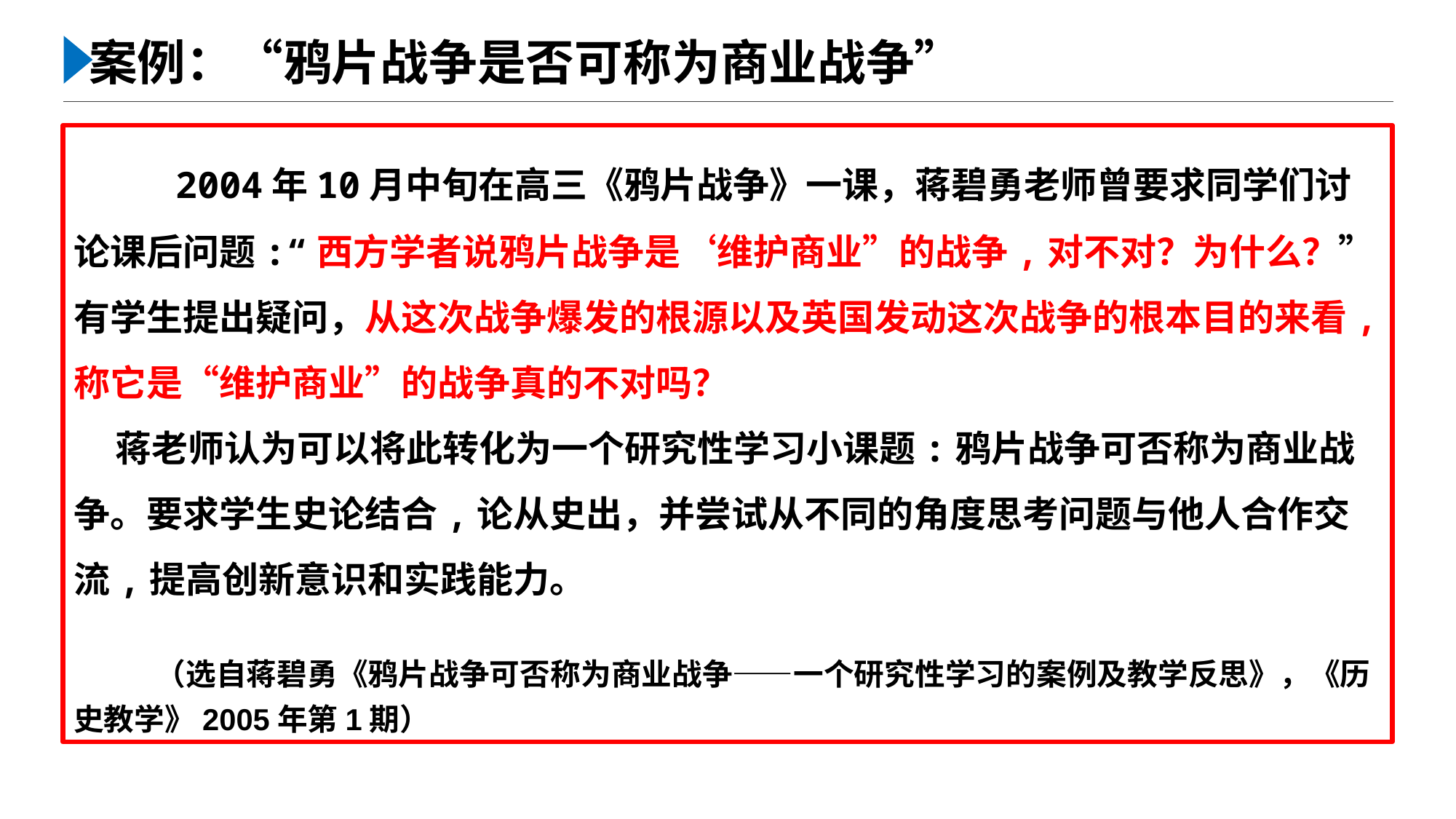

案例：“鸦片战争是否可称为商业战争”

    2004年10月中旬在高三《鸦片战争》一课，蒋碧勇老师曾要求同学们讨论课后问题:“西方学者说鸦片战争是‘维护商业”的战争,对不对？为什么？”有学生提出疑问，从这次战争爆发的根源以及英国发动这次战争的根本目的来看,称它是“维护商业”的战争真的不对吗？
    蒋老师认为可以将此转化为一个研究性学习小课题:鸦片战争可否称为商业战争。要求学生史论结合,论从史出，并尝试从不同的角度思考问题与他人合作交流,提高创新意识和实践能力。

（选自蒋碧勇《鸦片战争可否称为商业战争——一个研究性学习的案例及教学反思》，《历史教学》2005年第1期）